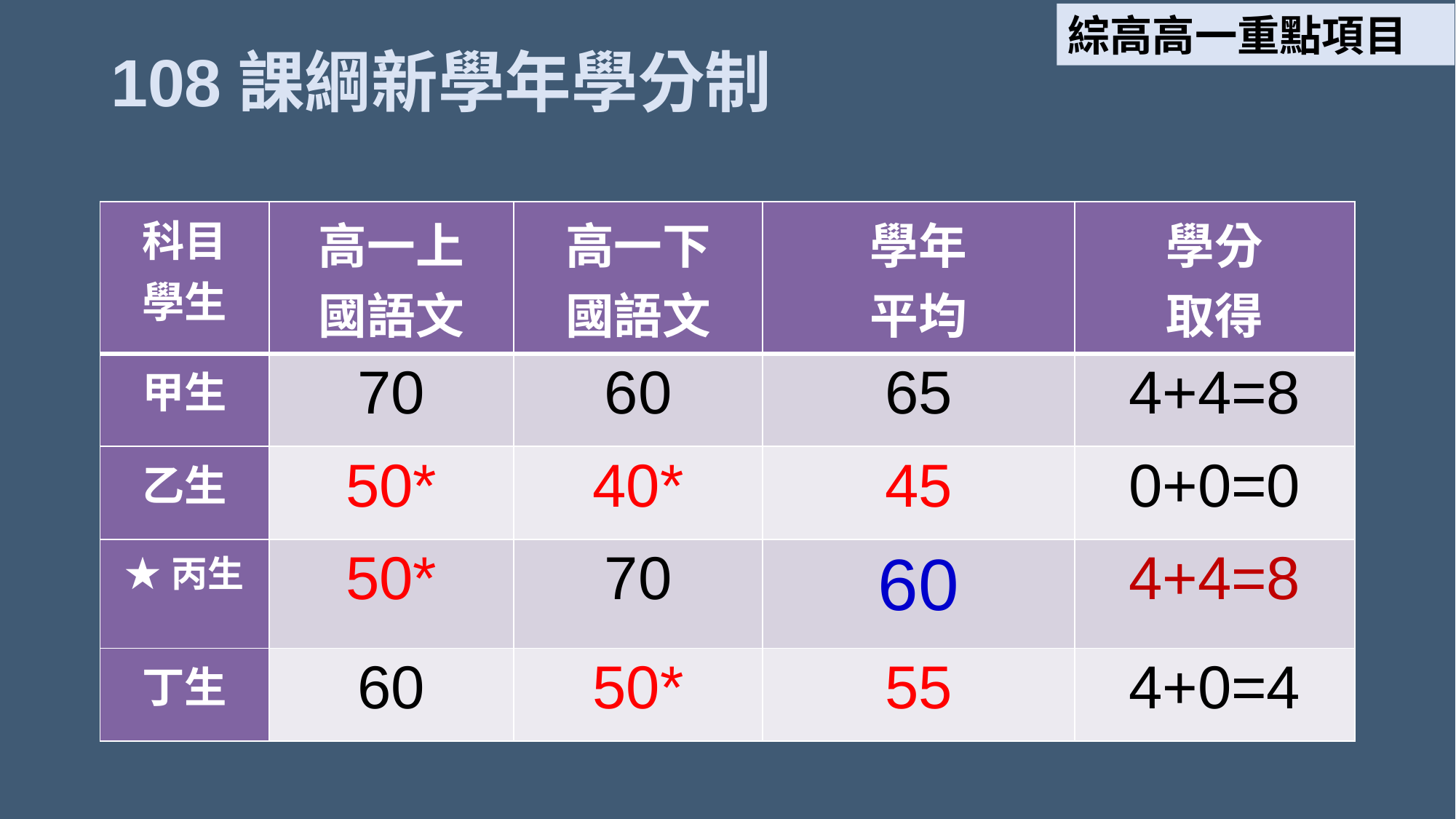

綜高高一重點項目
108課綱新學年學分制
| 科目 學生 | 高一上 國語文 | 高一下 國語文 | 學年 平均 | 學分 取得 |
| --- | --- | --- | --- | --- |
| 甲生 | 70 | 60 | 65 | 4+4=8 |
| 乙生 | 50\* | 40\* | 45 | 0+0=0 |
| ★丙生 | 50\* | 70 | 60 | 4+4=8 |
| 丁生 | 60 | 50\* | 55 | 4+0=4 |